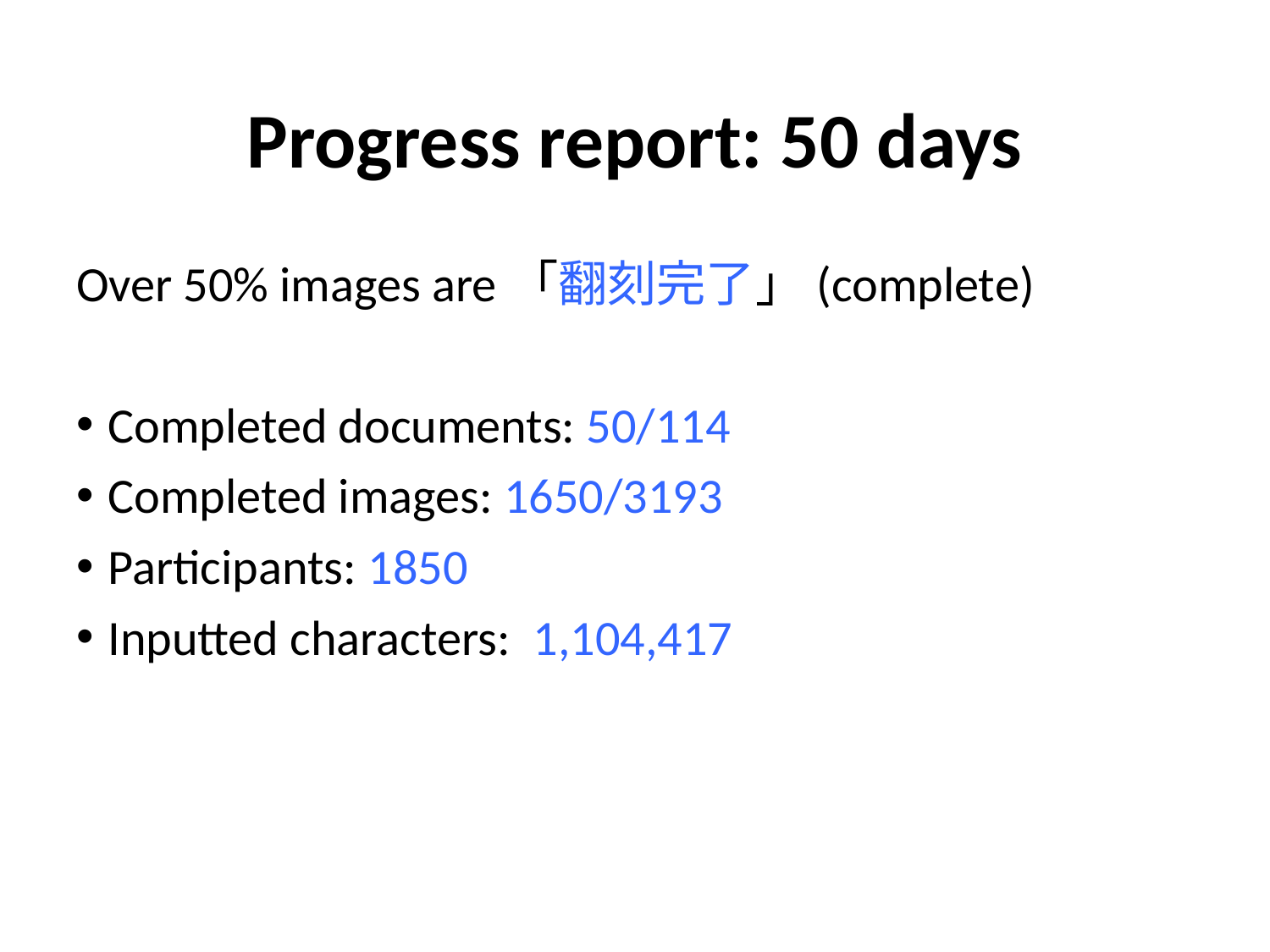

# Progress report: 50 days
Over 50% images are「翻刻完了」(complete)

Completed documents: 50/114
Completed images: 1650/3193
Participants: 1850
Inputted characters:  1,104,417